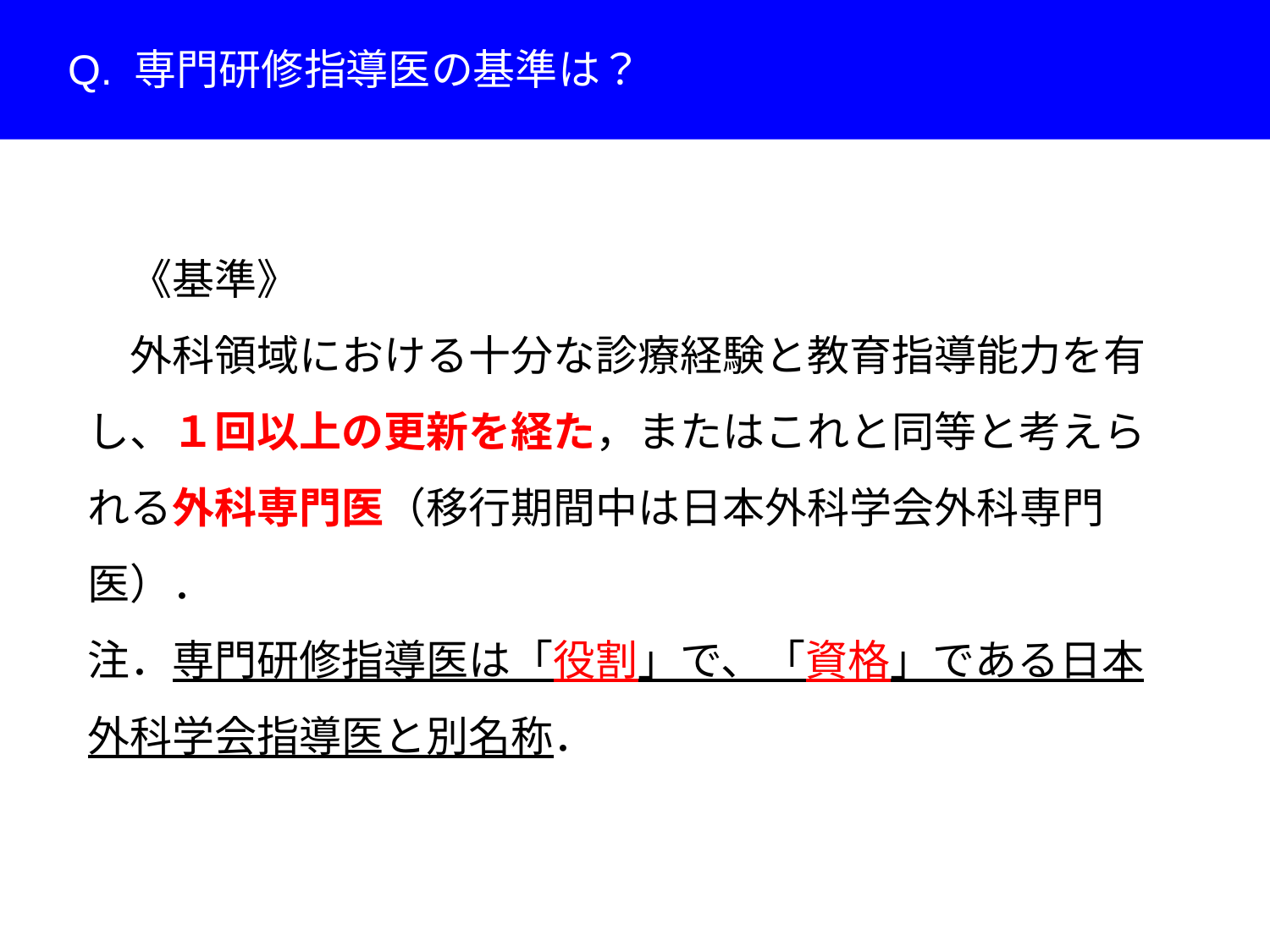

Q. 専門研修指導医の基準は？

　《基準》
　外科領域における十分な診療経験と教育指導能力を有し、１回以上の更新を経た，またはこれと同等と考えられる外科専門医（移行期間中は日本外科学会外科専門医）．
注．専門研修指導医は「役割」で、「資格」である日本外科学会指導医と別名称．